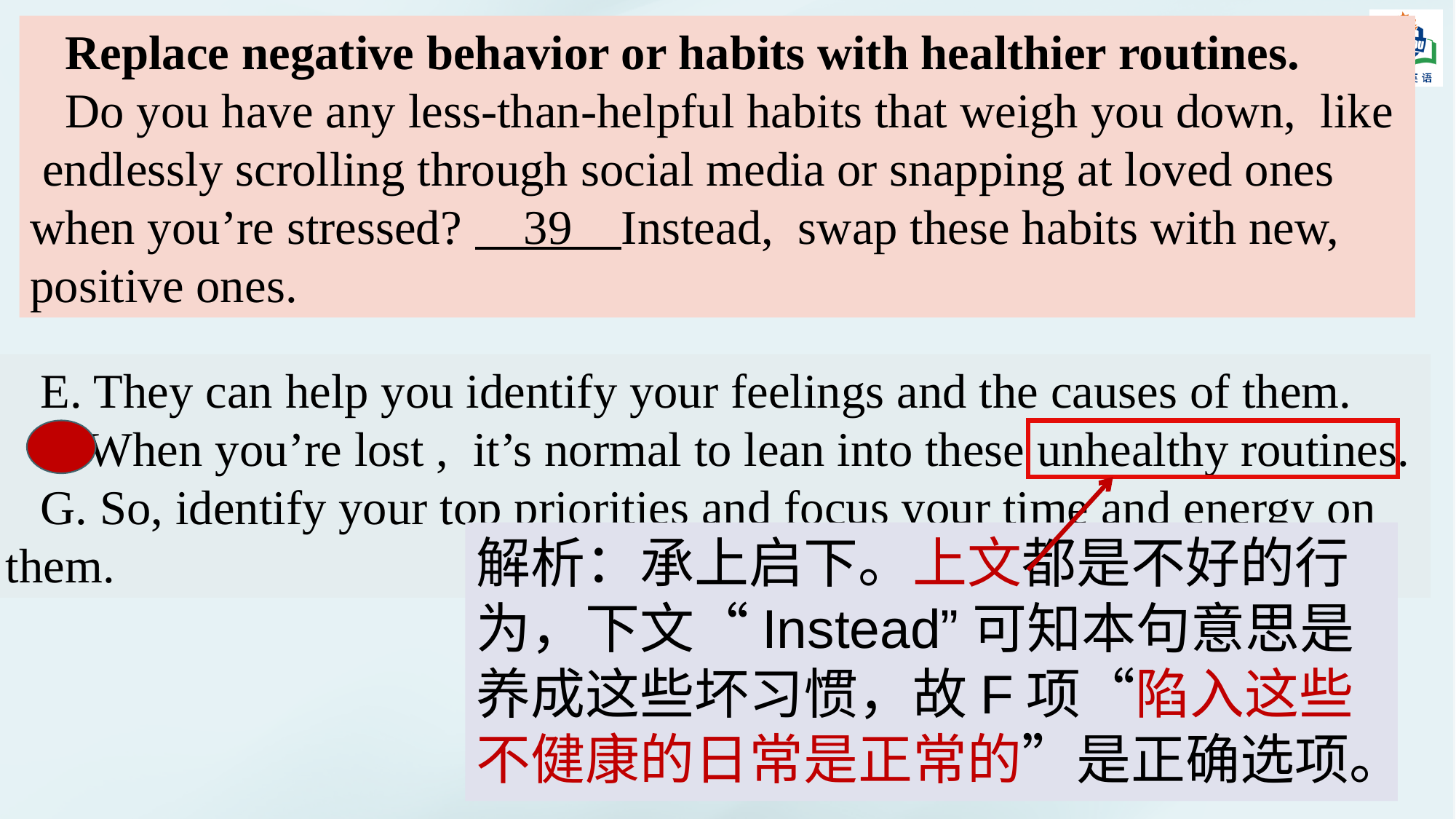

Replace negative behavior or habits with healthier routines.
Do you have any less-than-helpful habits that weigh you down,  like  endlessly scrolling through social media or snapping at loved ones when you’re stressed?     39    Instead,  swap these habits with new, positive ones.
E. They can help you identify your feelings and the causes of them.
F. When you’re lost ,  it’s normal to lean into these unhealthy routines.
G. So, identify your top priorities and focus your time and energy on them.

解析：承上启下。上文都是不好的行为，下文“Instead”可知本句意思是养成这些坏习惯，故F项“陷入这些不健康的日常是正常的”是正确选项。